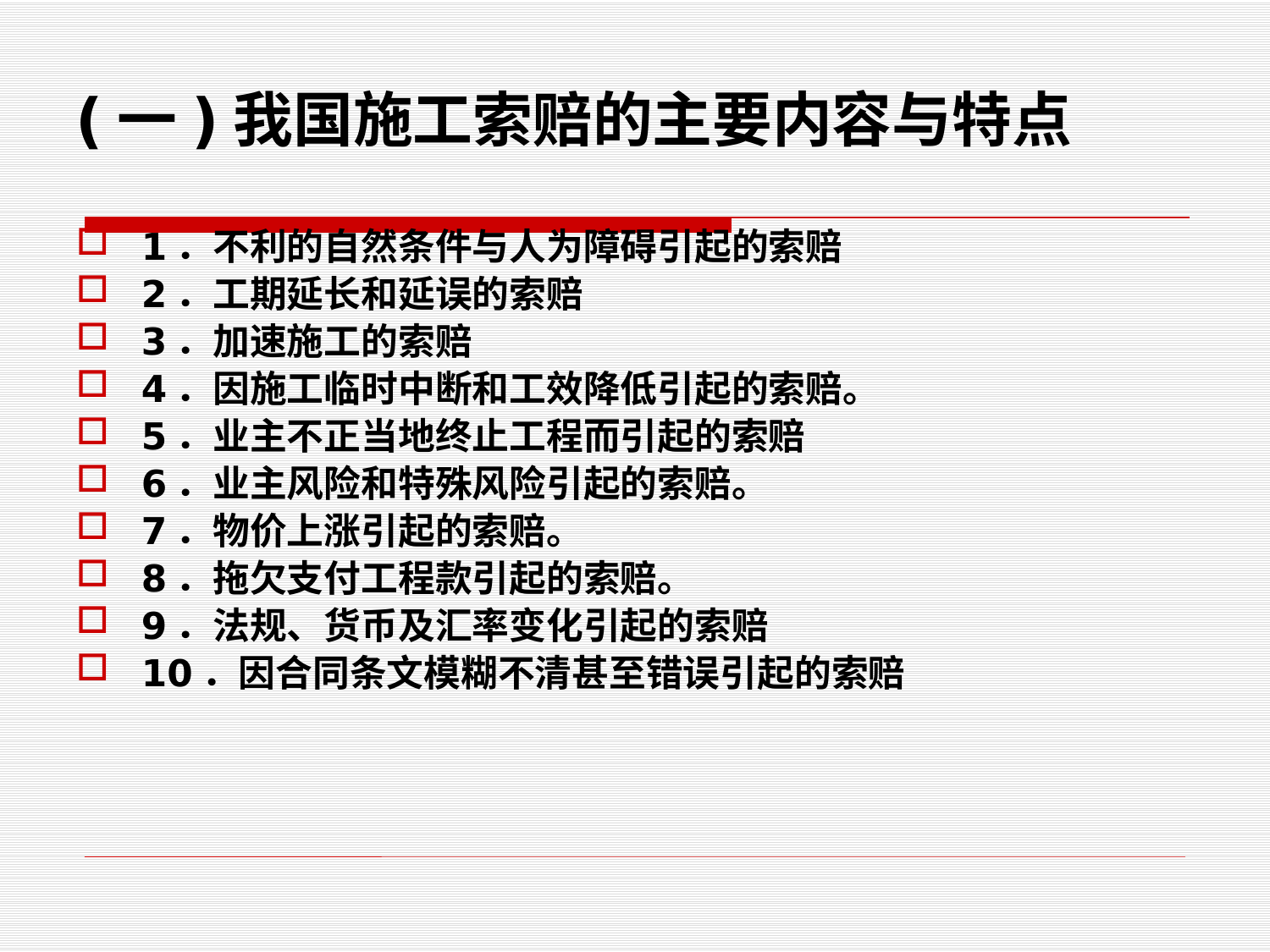

(一)我国施工索赔的主要内容与特点
1．不利的自然条件与人为障碍引起的索赔
2．工期延长和延误的索赔
3．加速施工的索赔
4．因施工临时中断和工效降低引起的索赔。
5．业主不正当地终止工程而引起的索赔
6．业主风险和特殊风险引起的索赔。
7．物价上涨引起的索赔。
8．拖欠支付工程款引起的索赔。
9．法规、货币及汇率变化引起的索赔
10．因合同条文模糊不清甚至错误引起的索赔